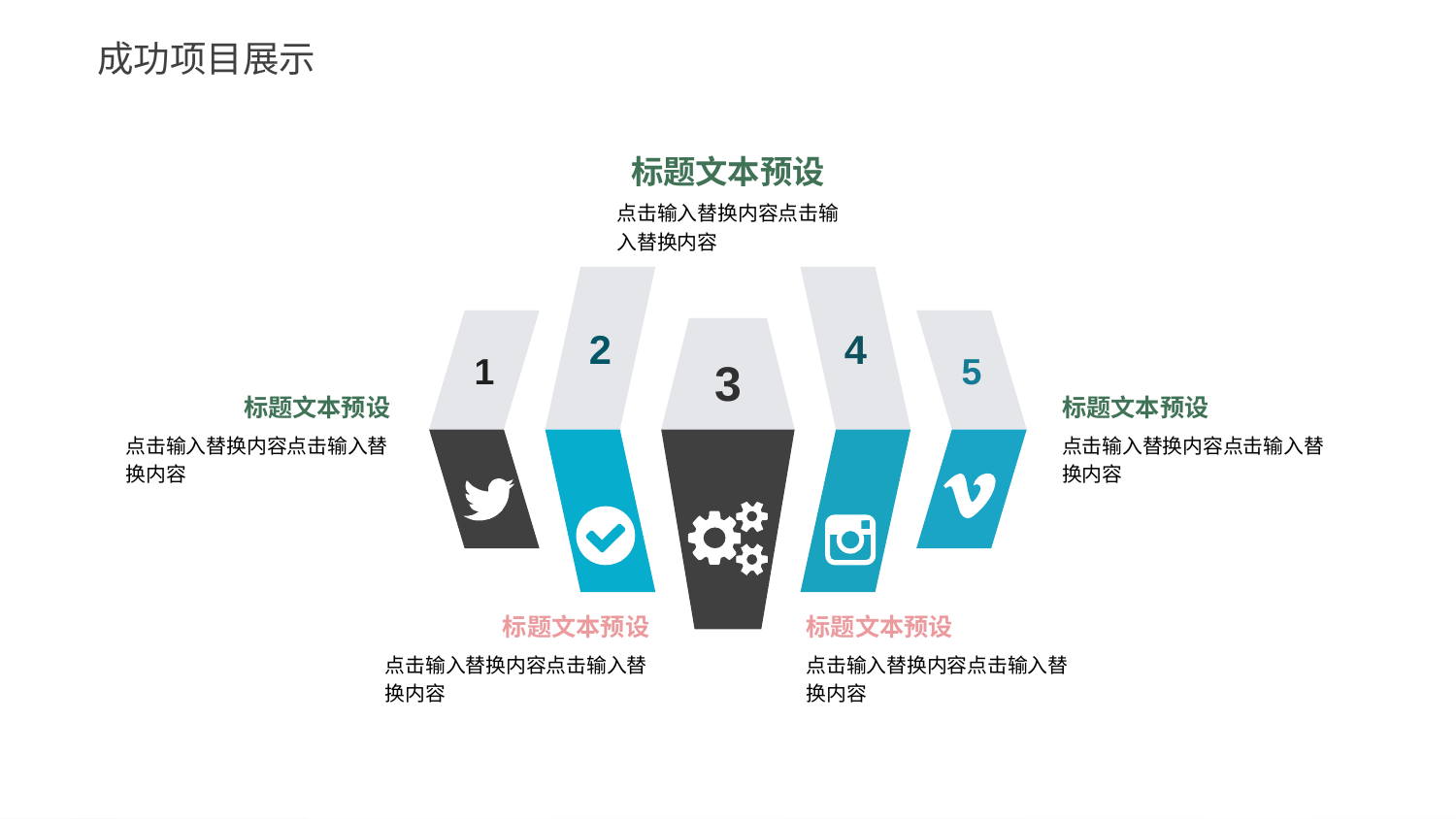

成功项目展示
标题文本预设
点击输入替换内容点击输入替换内容
2

4

1

5

3

标题文本预设
点击输入替换内容点击输入替换内容
标题文本预设
点击输入替换内容点击输入替换内容
标题文本预设
点击输入替换内容点击输入替换内容
标题文本预设
点击输入替换内容点击输入替换内容